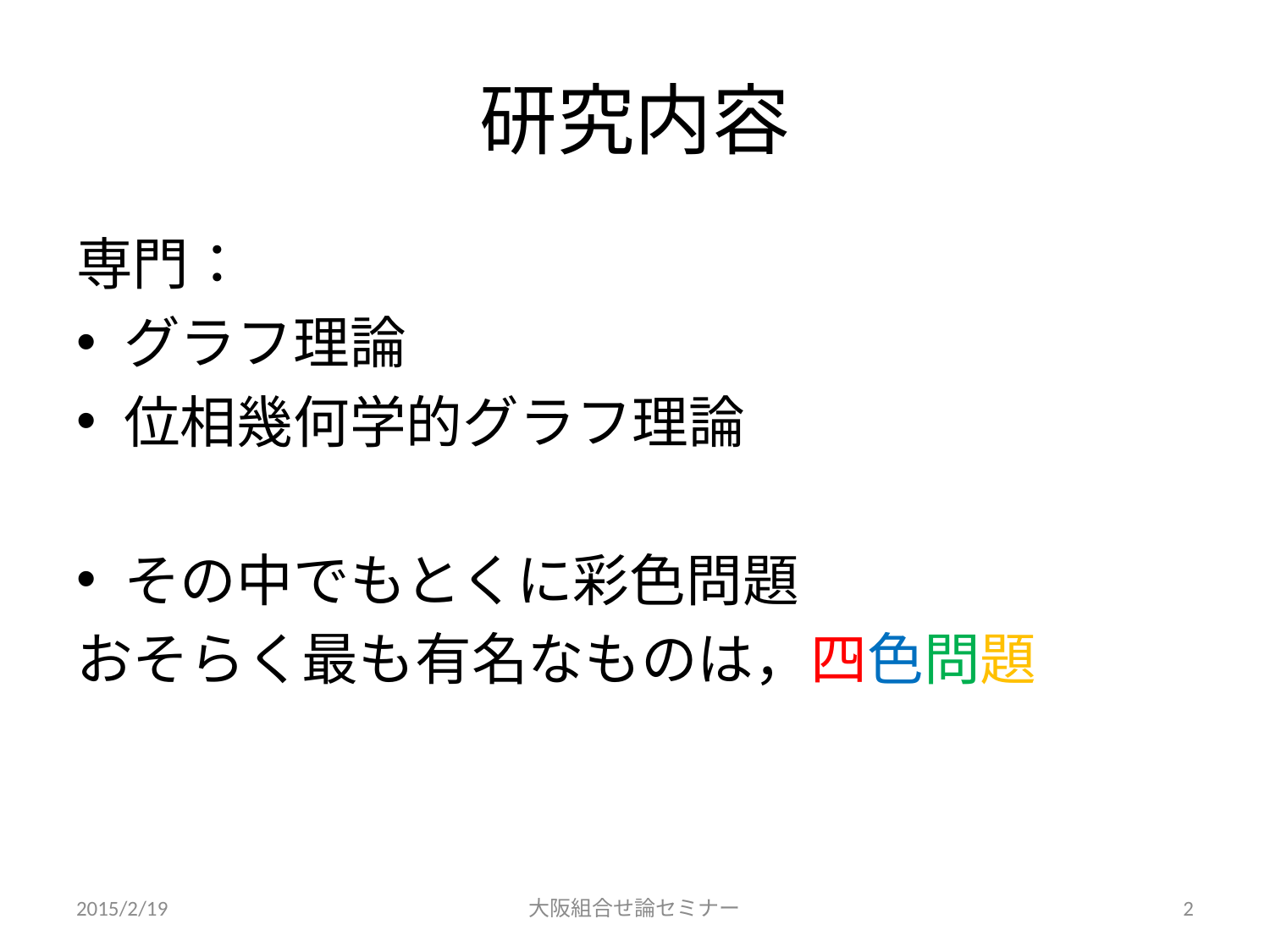

# 研究内容
専門：
グラフ理論
位相幾何学的グラフ理論

その中でもとくに彩色問題
おそらく最も有名なものは，四色問題
2015/2/19
大阪組合せ論セミナー
2